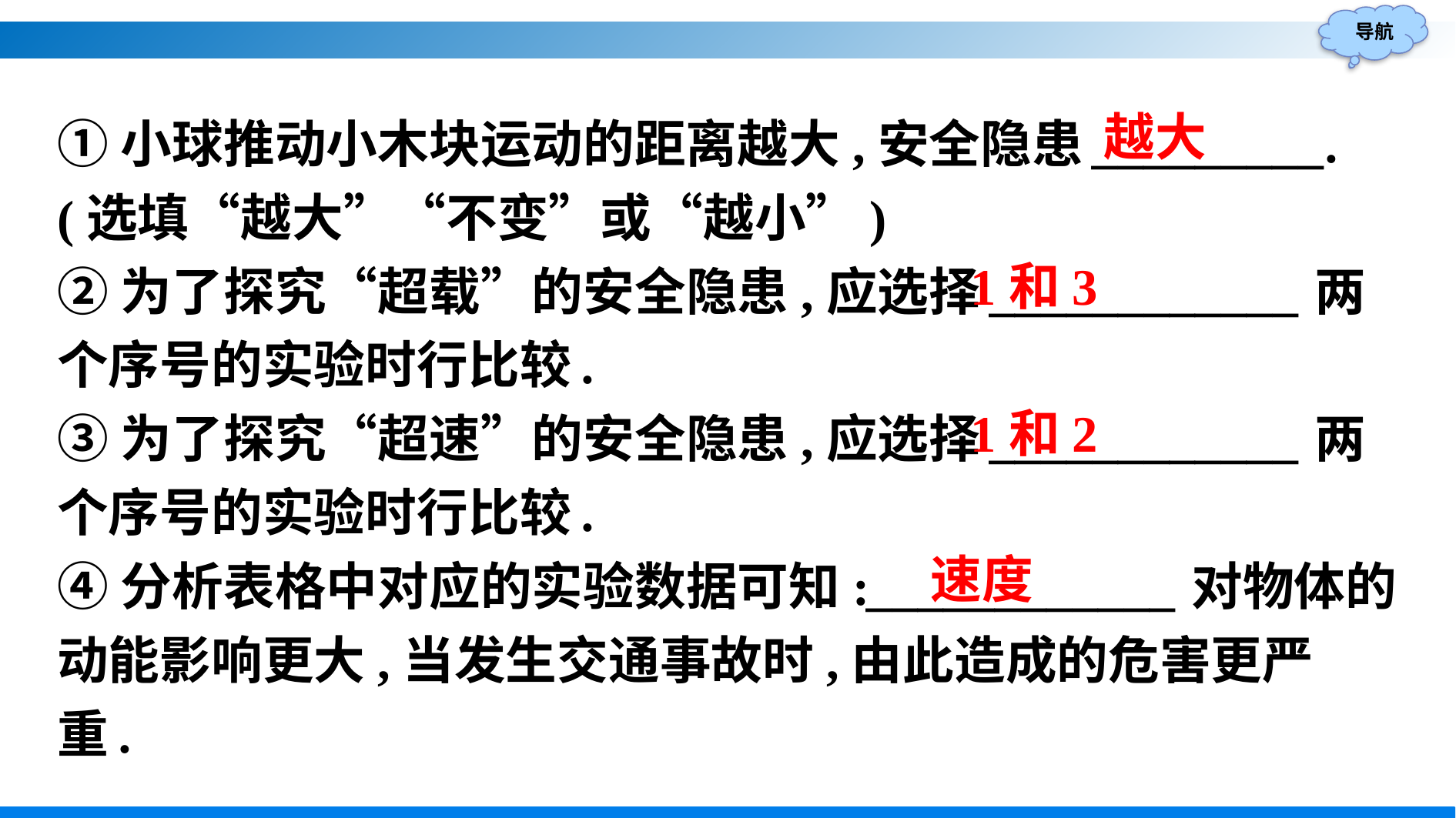

①小球推动小木块运动的距离越大,安全隐患_________.(选填“越大”“不变”或“越小”)
②为了探究“超载”的安全隐患,应选择____________两个序号的实验时行比较.
③为了探究“超速”的安全隐患,应选择____________两个序号的实验时行比较.
④分析表格中对应的实验数据可知:____________对物体的动能影响更大,当发生交通事故时,由此造成的危害更严重.
越大
1和3
1和2
速度